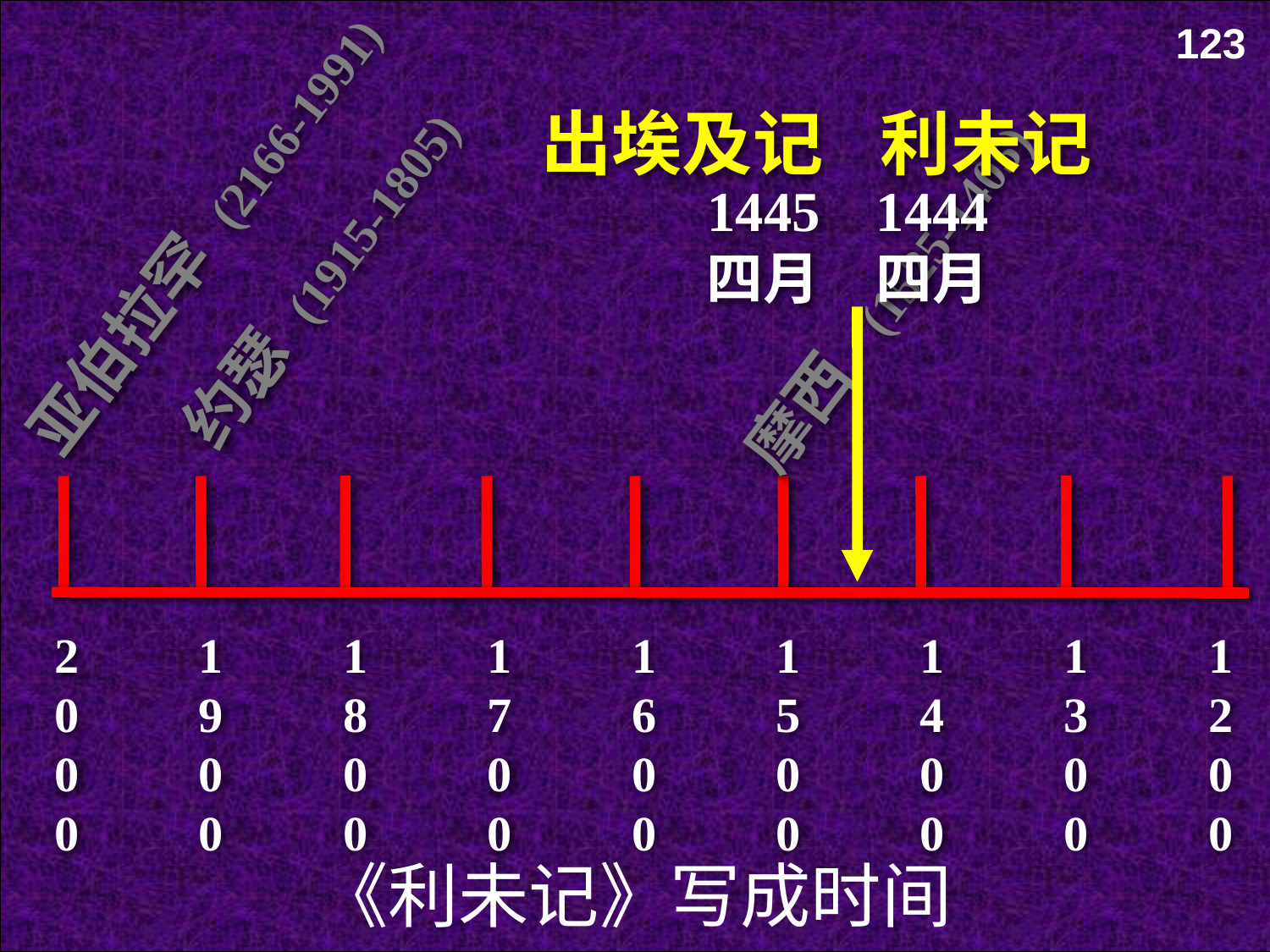

123
出埃及记
利未记
1445四月
1444四月
亚伯拉罕 (2166-1991)
约瑟 (1915-1805)
摩西  (1525-1405)

2000
1900
1800
1700
1600
1500
1400
1300
1200
《利未记》写成时间